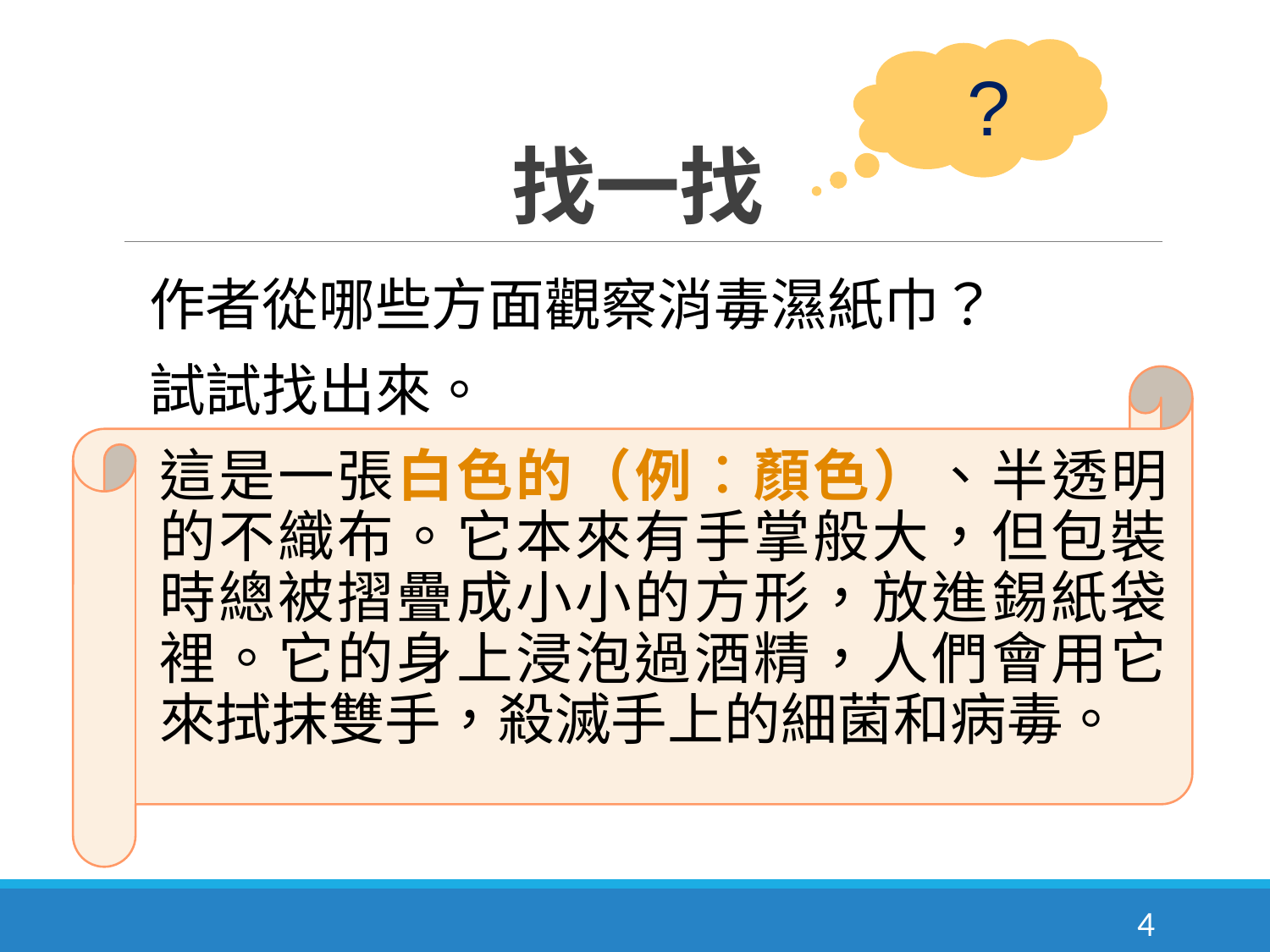

# 找一找
  ?
   作者從哪些方面觀察消毒濕紙巾？
   試試找出來。
這是一張白色的（例︰顏色）、半透明的不織布。它本來有手掌般大，但包裝時總被摺疊成小小的方形，放進錫紙袋裡。它的身上浸泡過酒精，人們會用它來拭抹雙手，殺滅手上的細菌和病毒。

4